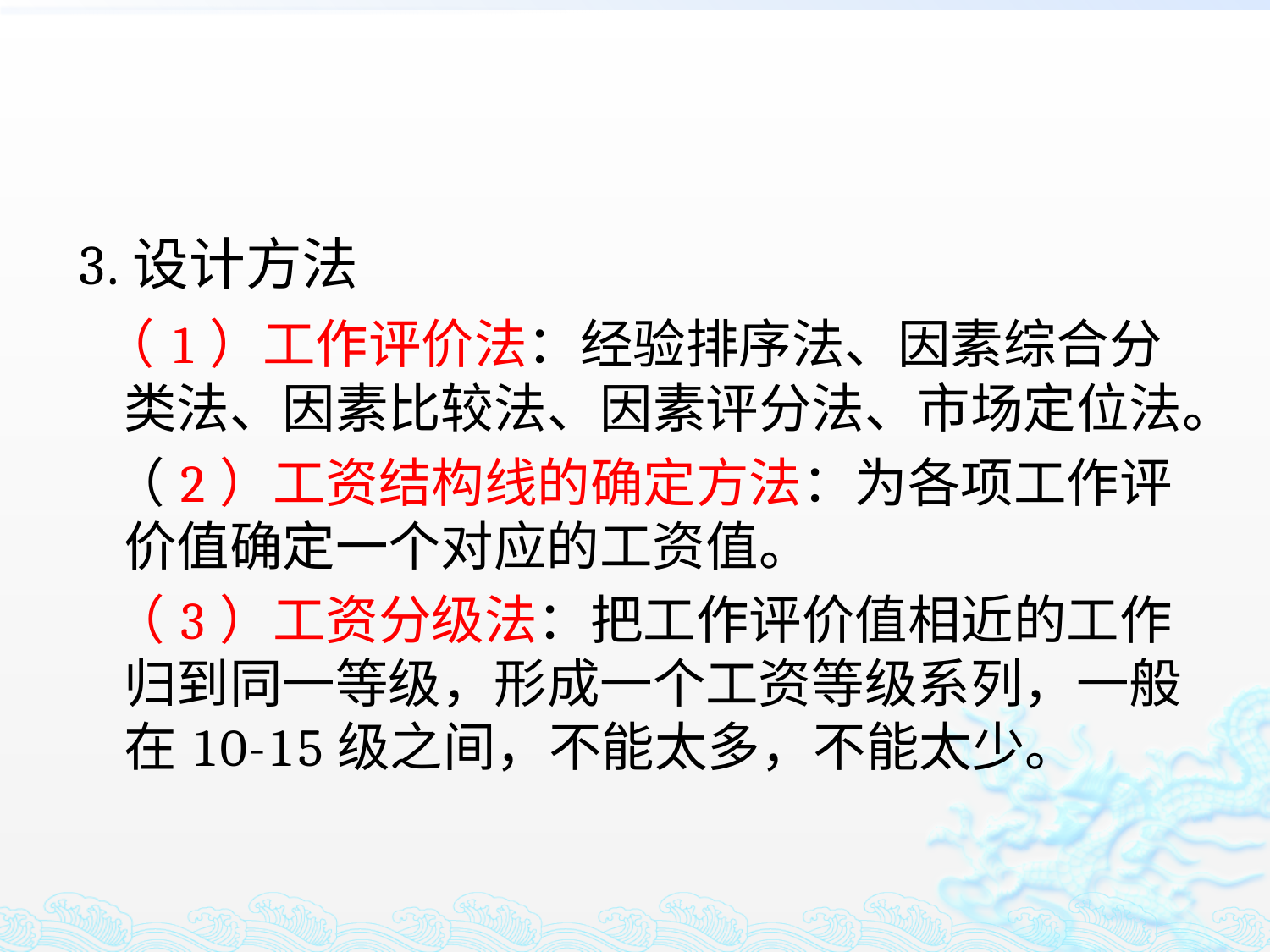

#
3.设计方法
 （1）工作评价法：经验排序法、因素综合分类法、因素比较法、因素评分法、市场定位法。
  （2）工资结构线的确定方法：为各项工作评价值确定一个对应的工资值。
  （3）工资分级法：把工作评价值相近的工作归到同一等级，形成一个工资等级系列，一般在10-15级之间，不能太多，不能太少。